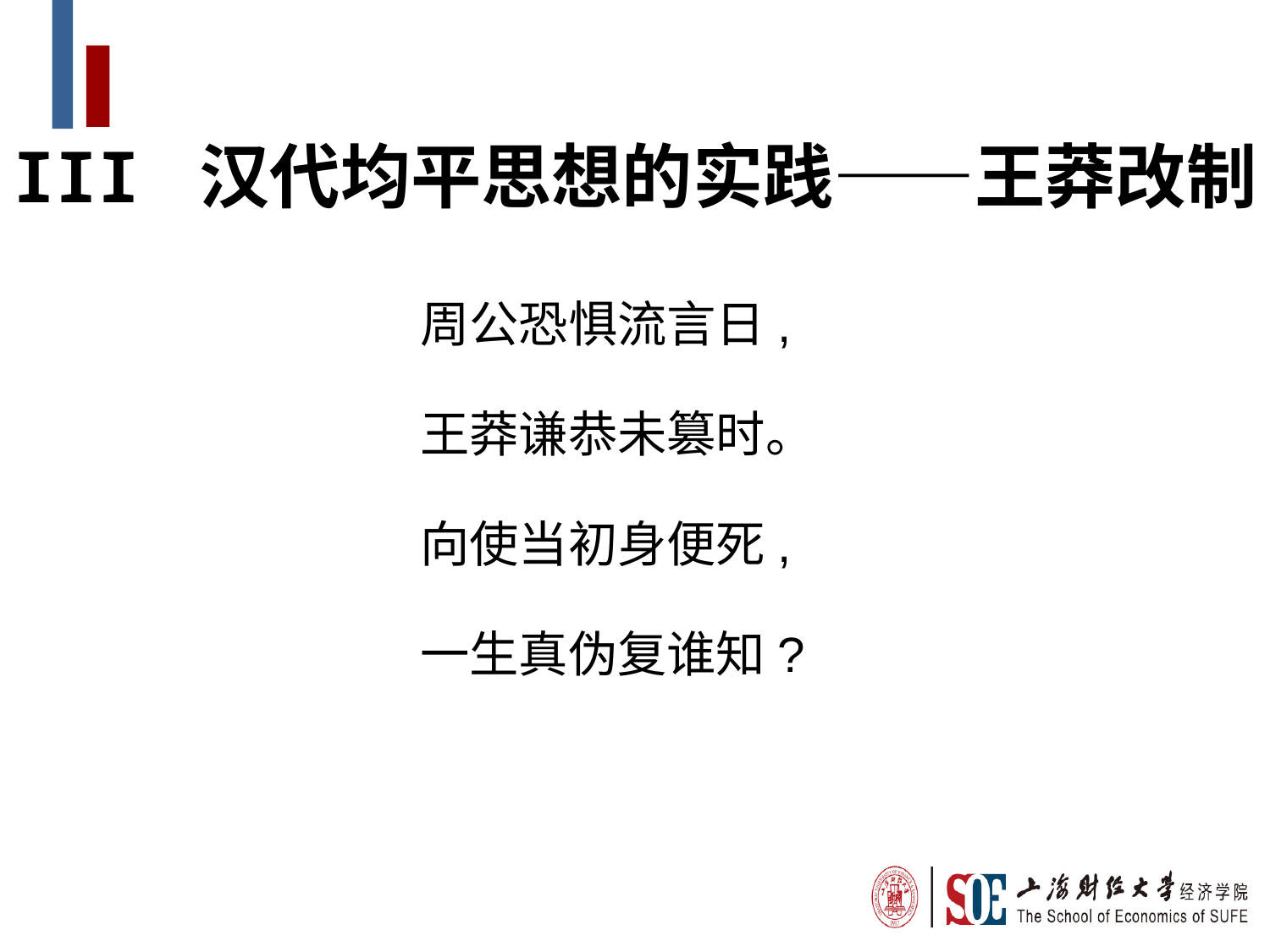

III 汉代均平思想的实践——王莽改制
周公恐惧流言日,
王莽谦恭未篡时。
向使当初身便死,
一生真伪复谁知?